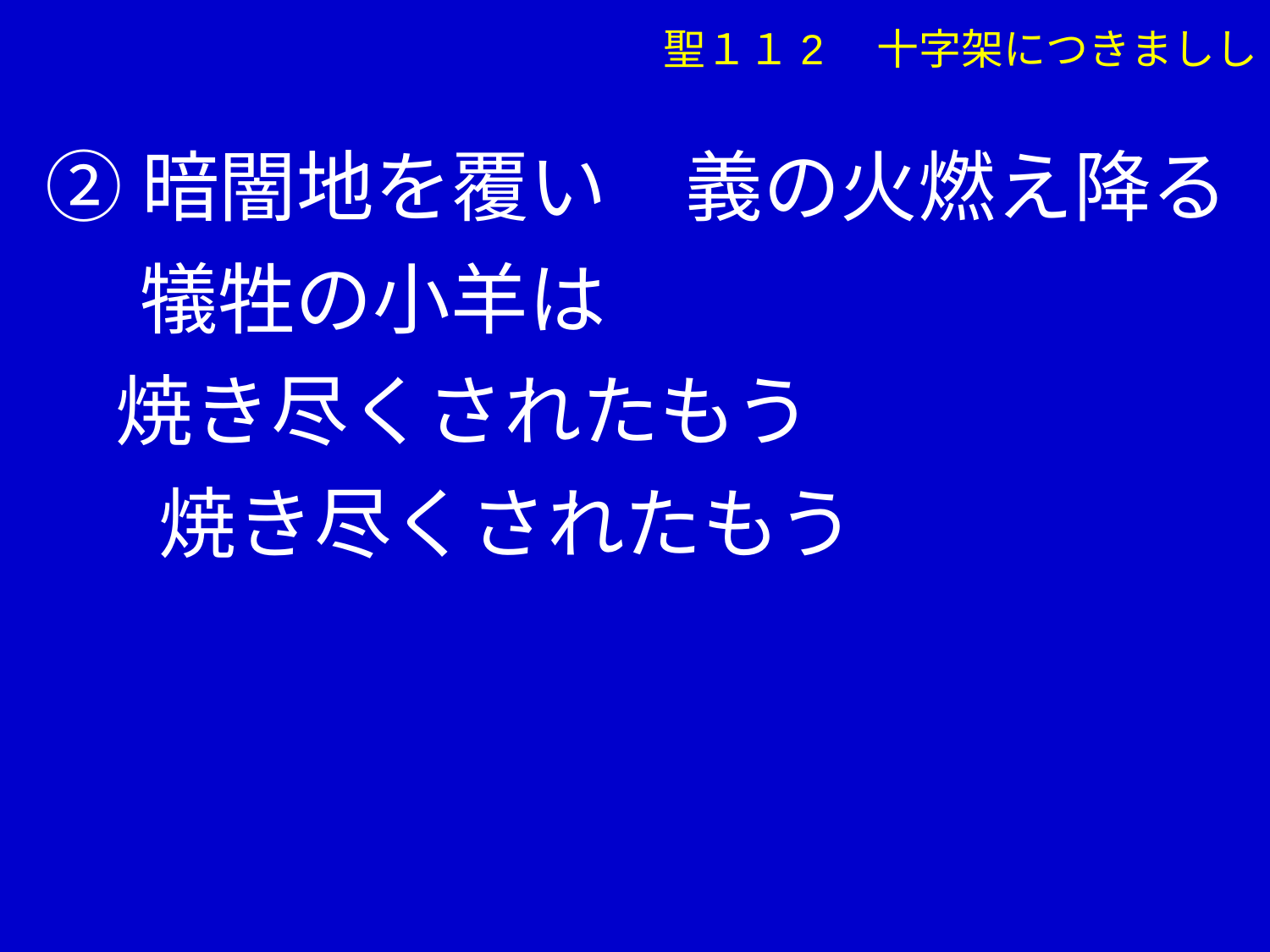

聖１１2　十字架につきましし
➁暗闇地を覆い　義の火燃え降る
　 犠牲の小羊は
   焼き尽くされたもう
 　焼き尽くされたもう